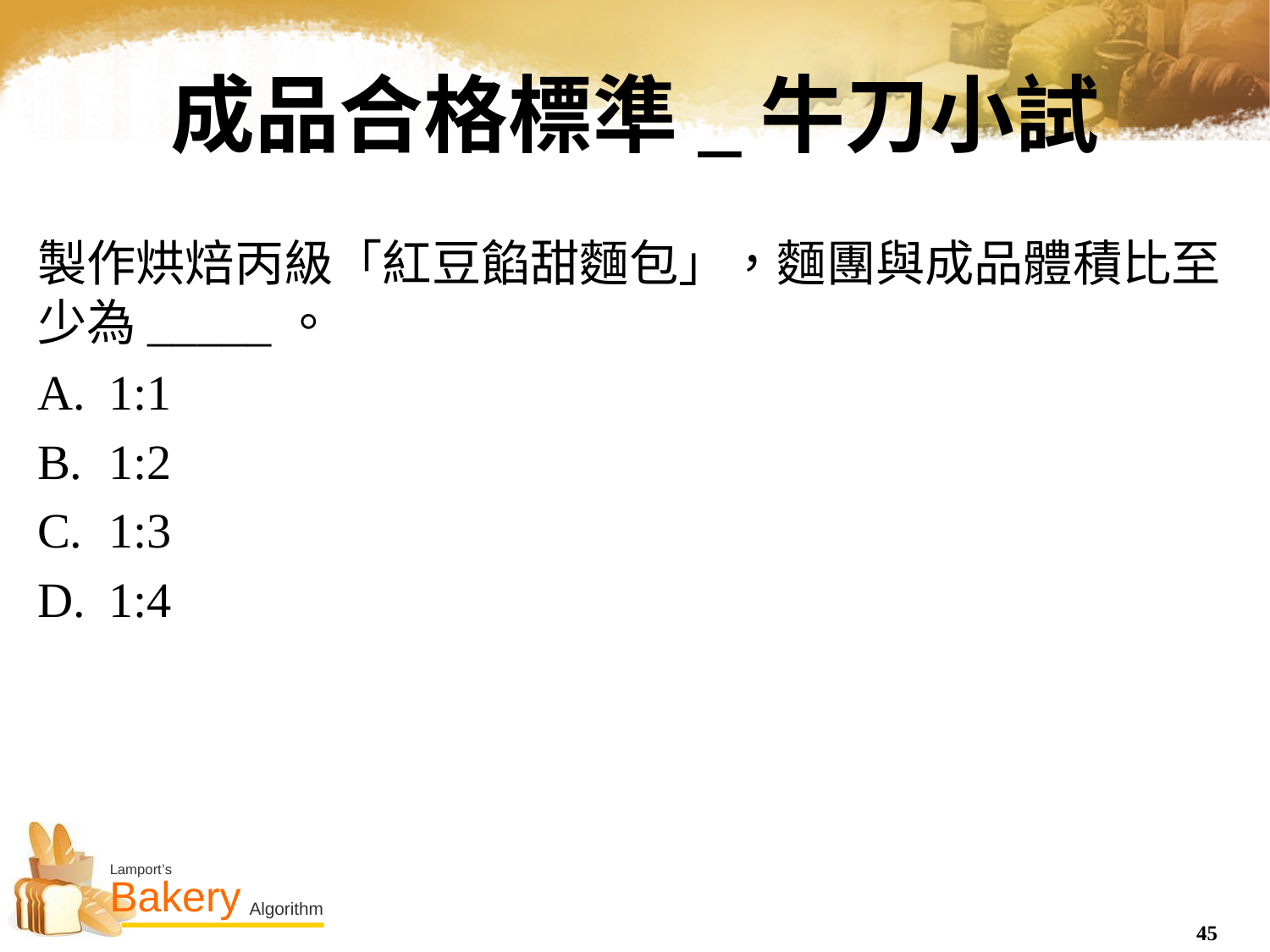

成品合格標準_牛刀小試
製作烘焙丙級「紅豆餡甜麵包」，麵團與成品體積比至少為_____。
1:1
1:2
1:3
1:4